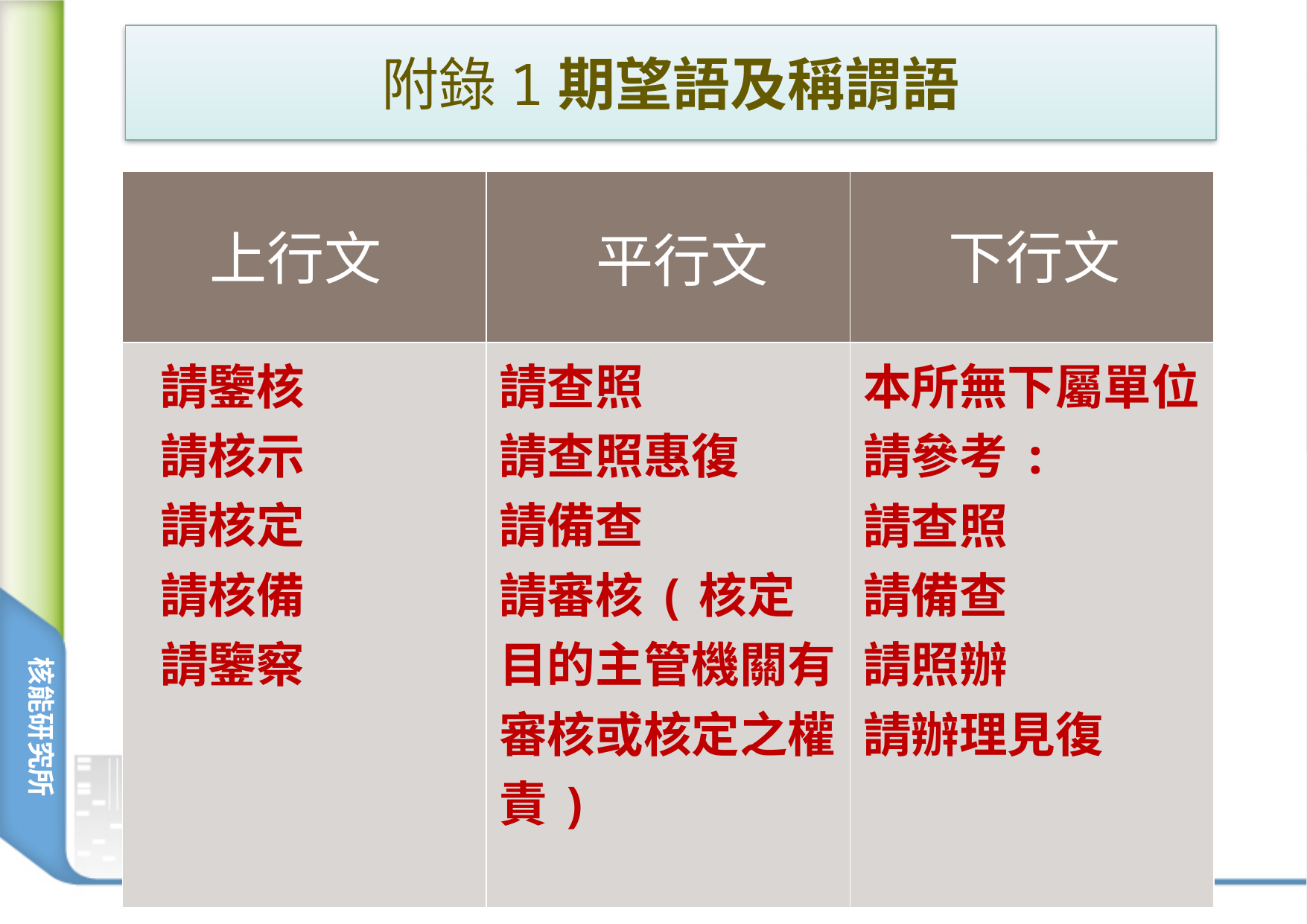

# 附錄1期望語及稱謂語
|  |  |  |
| --- | --- | --- |
| 請鑒核 請核示 請核定 請核備 請鑒察 | 請查照 請查照惠復 請備查 請審核(核定 目的主管機關有審核或核定之權責) | 本所無下屬單位 請參考: 請查照 請備查 請照辦 請辦理見復 |
下行文
上行文
平行文